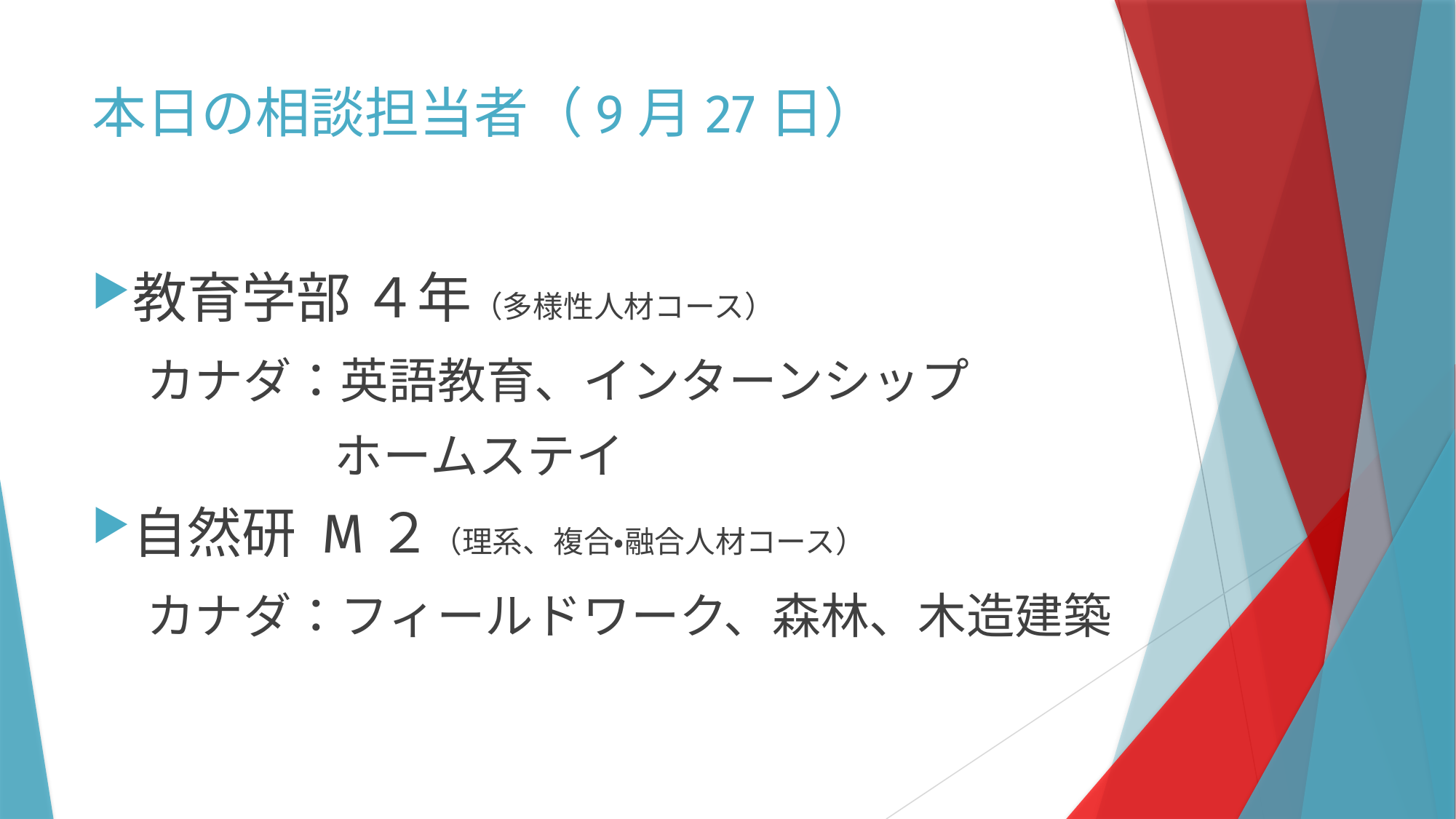

# 本日の相談担当者（9月27日）
教育学部 ４年（多様性人材コース）
　カナダ：英語教育、インターンシップ
　　　　　ホームステイ
自然研 M２（理系、複合・融合人材コース）
　カナダ：フィールドワーク、森林、木造建築